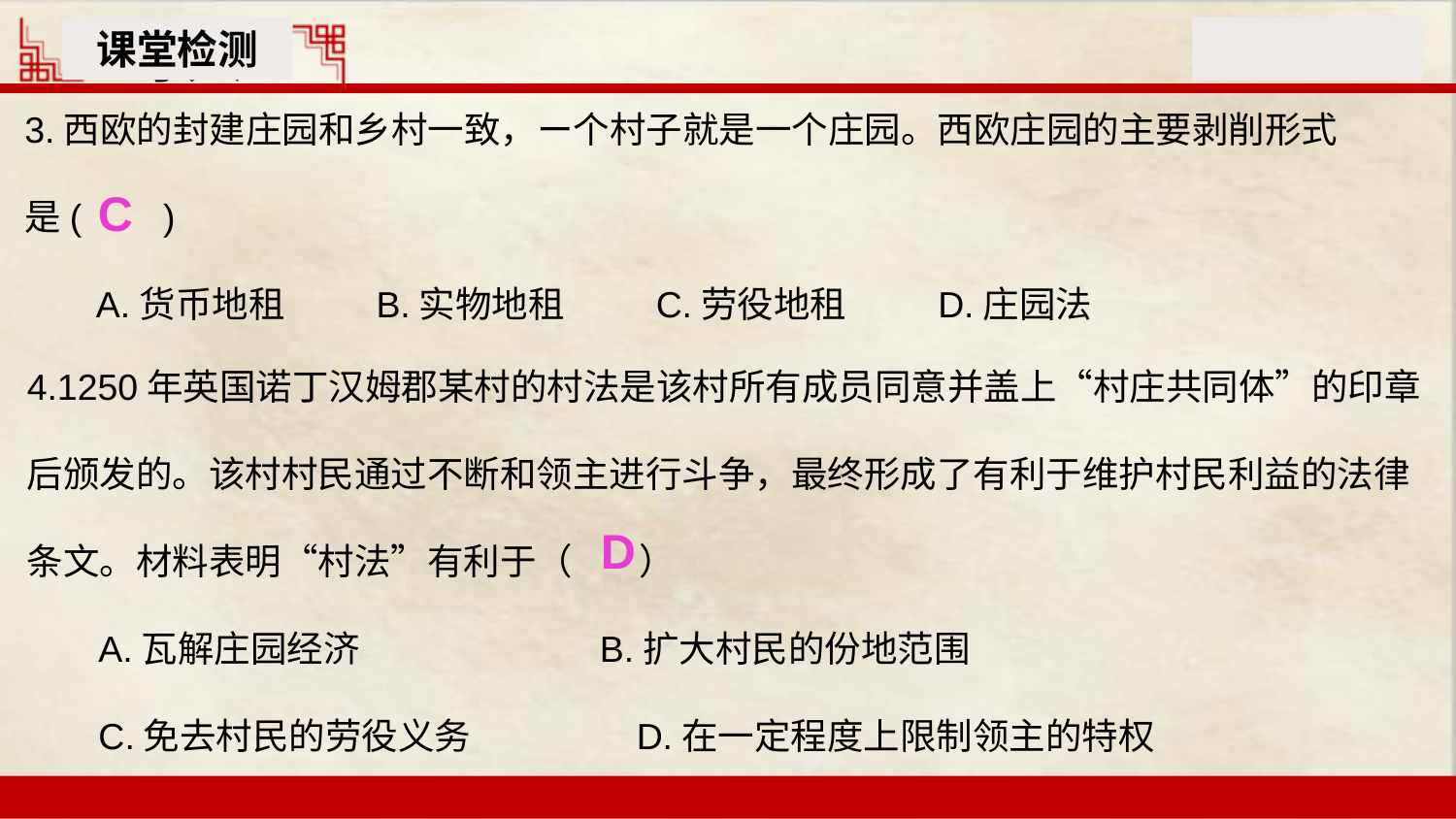

课堂检测

3.西欧的封建庄园和乡村一致，ー个村子就是一个庄园。西欧庄园的主要剥削形式是(        )
       A.货币地租          B.实物地租          C.劳役地租          D.庄园法
C
4.1250年英国诺丁汉姆郡某村的村法是该村所有成员同意并盖上“村庄共同体”的印章后颁发的。该村村民通过不断和领主进行斗争，最终形成了有利于维护村民利益的法律条文。材料表明“村法”有利于（        ）
       A.瓦解庄园经济                            B.扩大村民的份地范围
       C.免去村民的劳役义务                   D.在一定程度上限制领主的特权
D